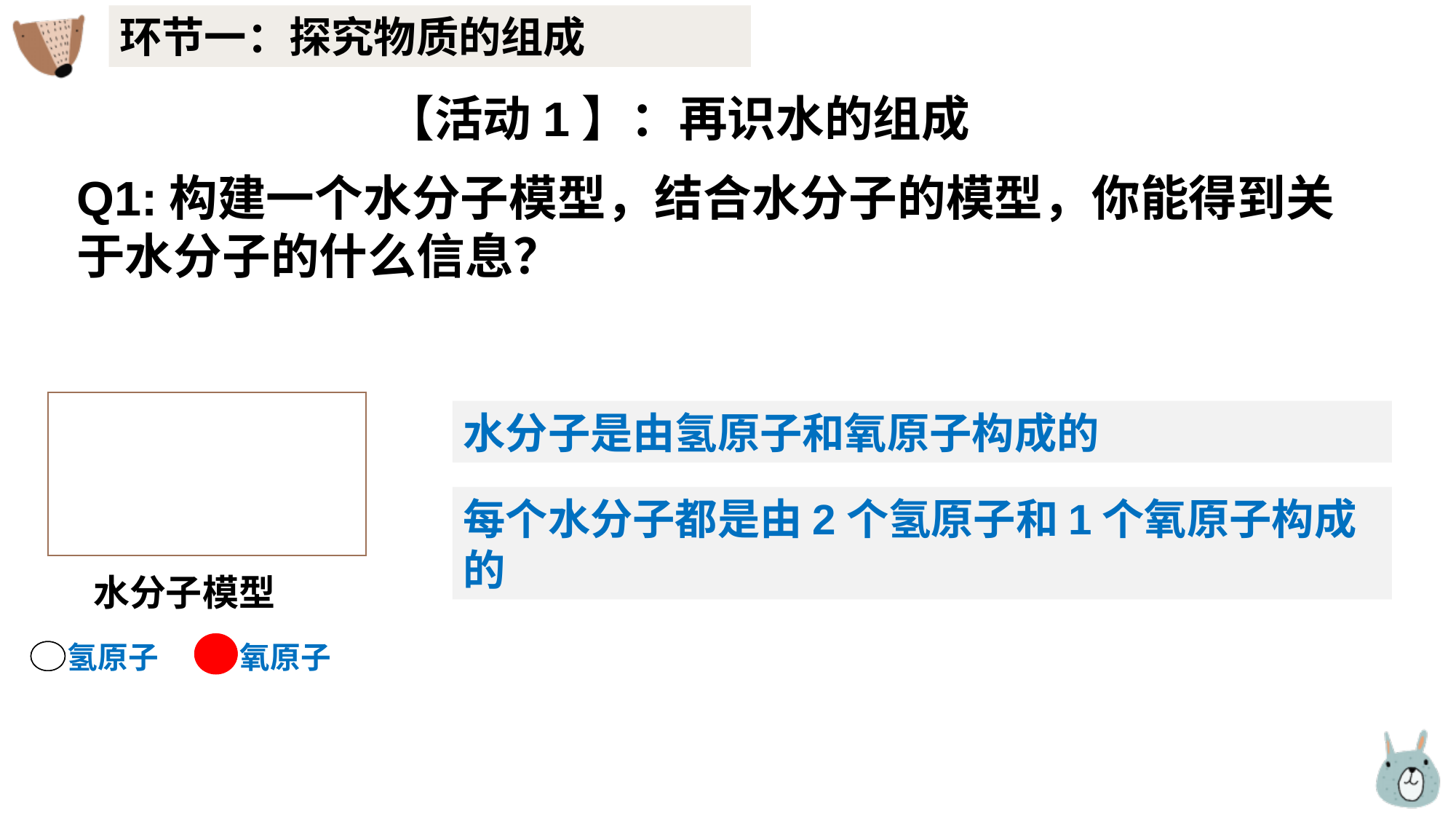

环节一：探究物质的组成
【活动1】：再识水的组成
Q1:构建一个水分子模型，结合水分子的模型，你能得到关于水分子的什么信息？

水分子是由氢原子和氧原子构成的
每个水分子都是由2个氢原子和1个氧原子构成的
水分子模型
氢原子
氧原子